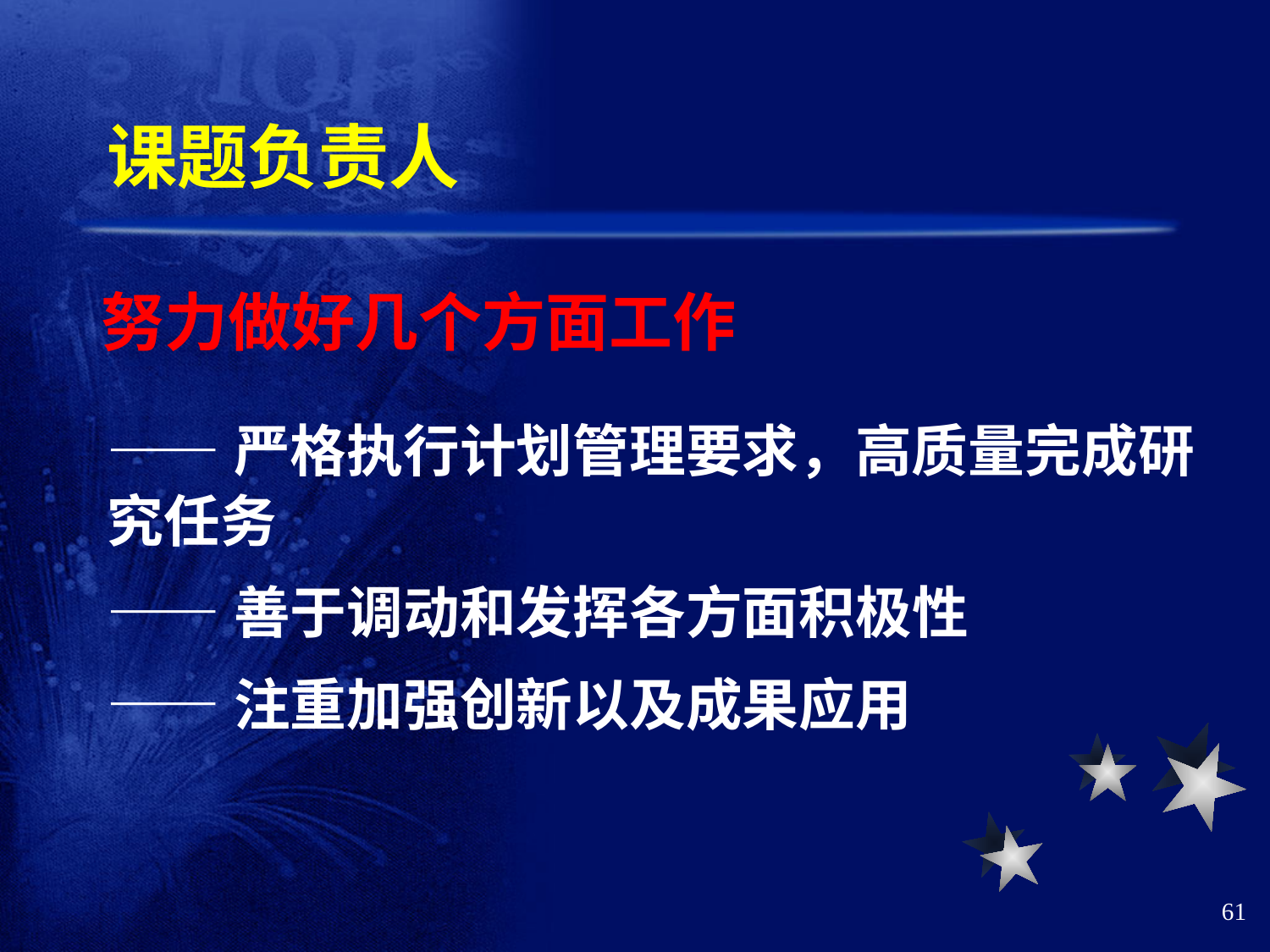

课题负责人
努力做好几个方面工作
——严格执行计划管理要求，高质量完成研究任务
——善于调动和发挥各方面积极性
——注重加强创新以及成果应用
61